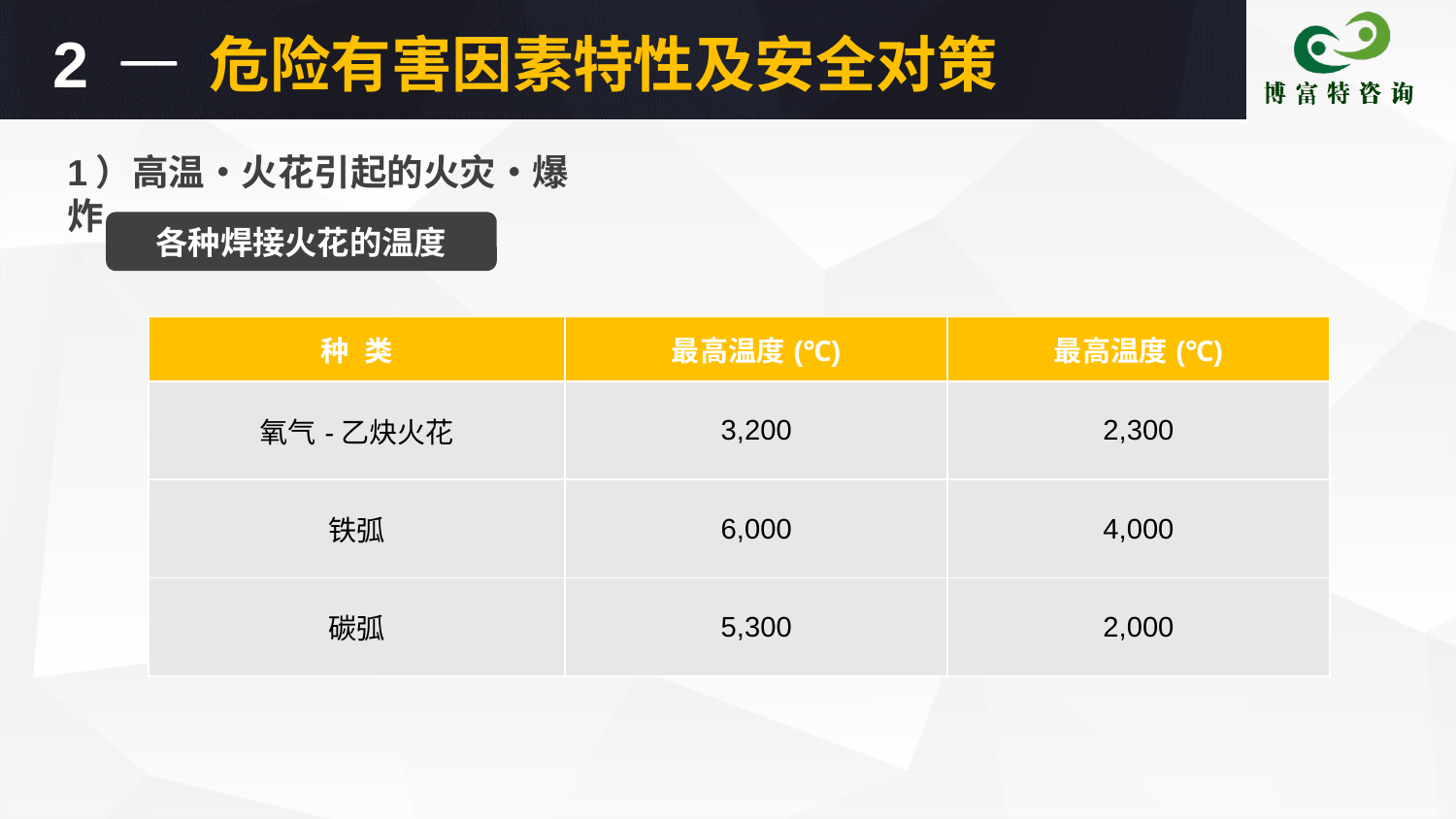

2
危险有害因素特性及安全对策

1）高温•火花引起的火灾•爆炸
各种焊接火花的温度
| 种 类 | 最高温度(℃) | 最高温度(℃) |
| --- | --- | --- |
| 氧气-乙炔火花 | 3,200 | 2,300 |
| 铁弧 | 6,000 | 4,000 |
| 碳弧 | 5,300 | 2,000 |